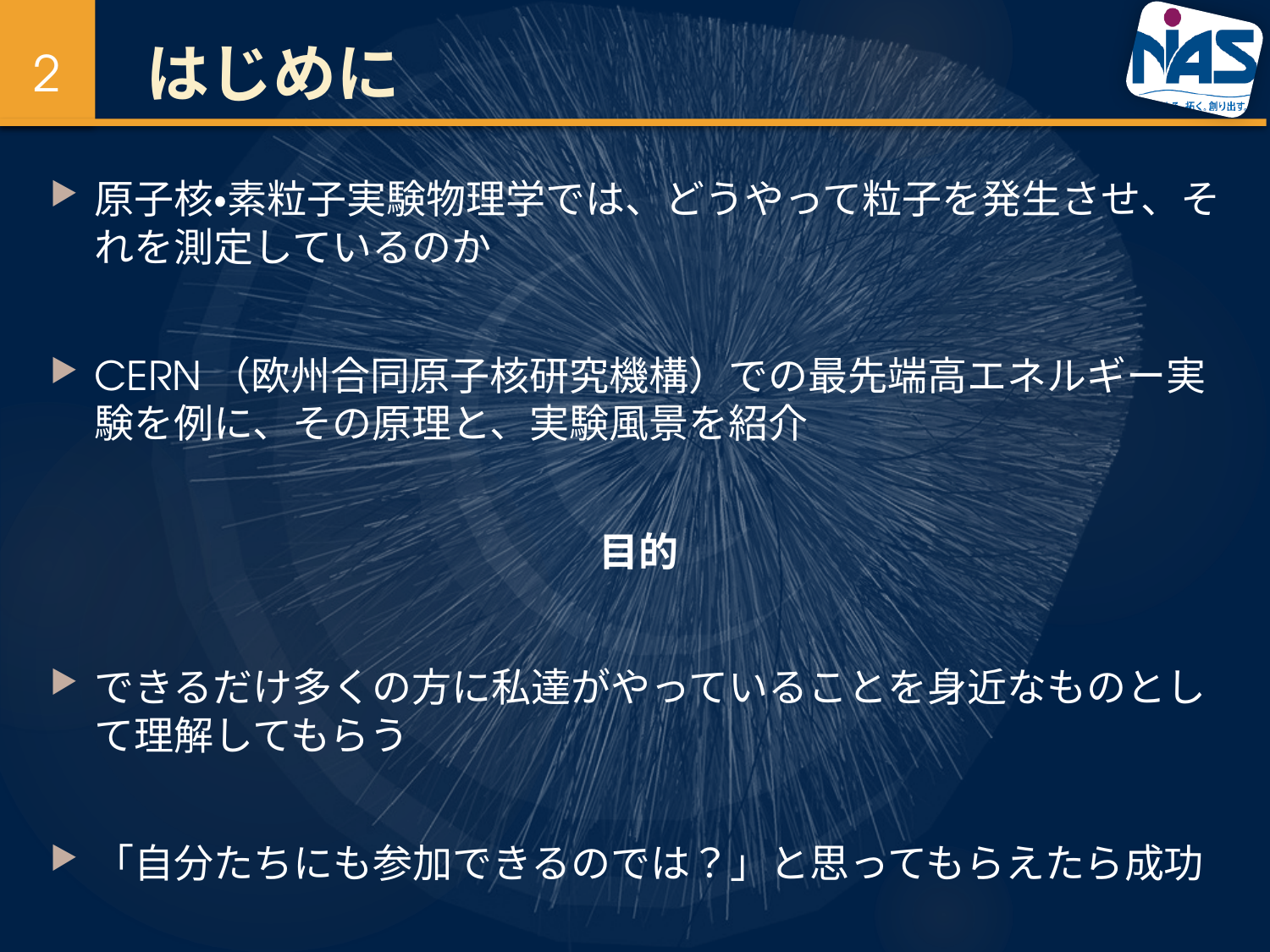

2
# はじめに
原子核・素粒子実験物理学では、どうやって粒子を発生させ、それを測定しているのか

CERN（欧州合同原子核研究機構）での最先端高エネルギー実験を例に、その原理と、実験風景を紹介

目的

できるだけ多くの方に私達がやっていることを身近なものとして理解してもらう

「自分たちにも参加できるのでは？」と思ってもらえたら成功